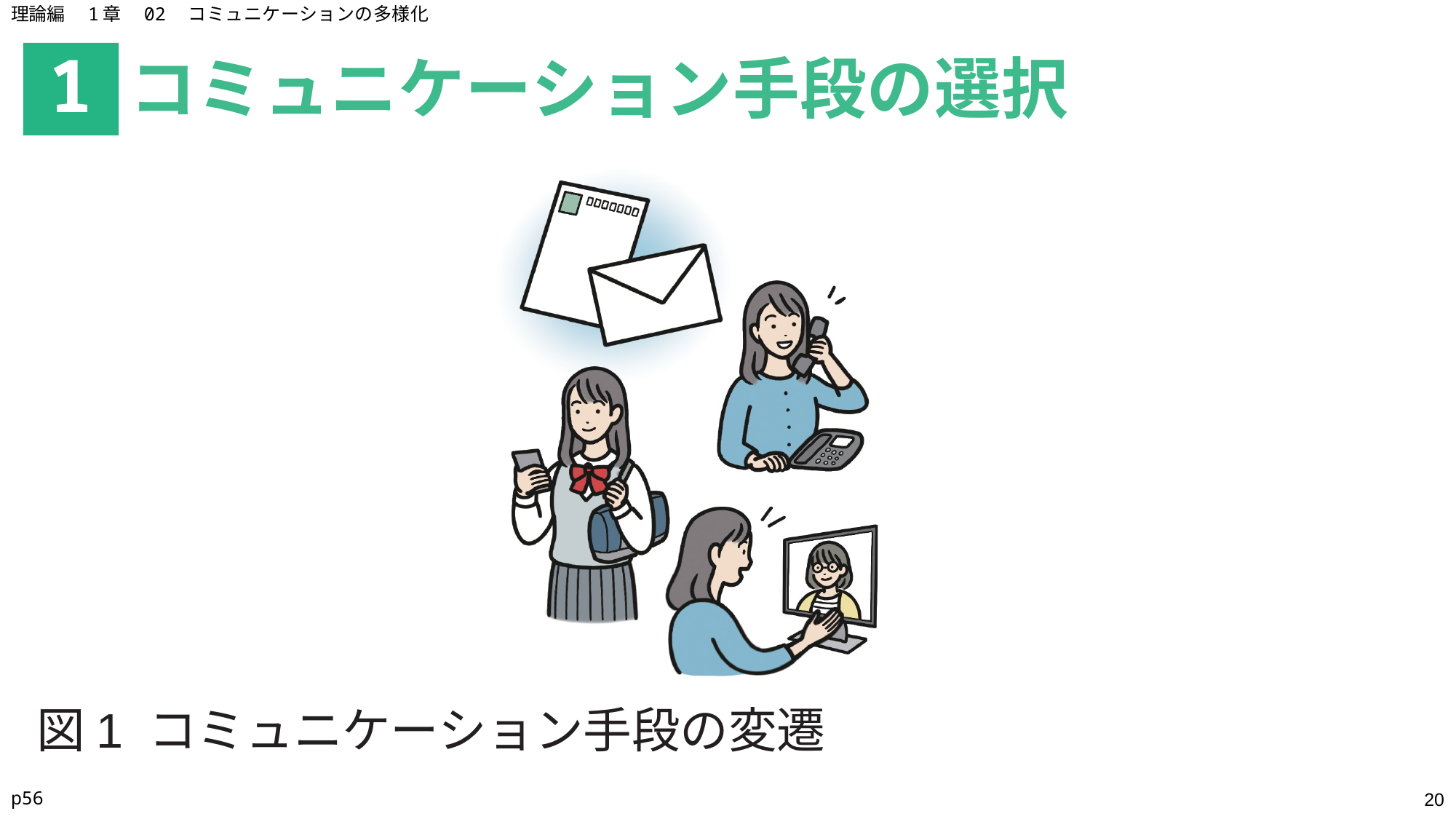

理論編　1章　02　コミュニケーションの多様化
コミュニケーション手段の選択
1

図1 コミュニケーション手段の変遷

p56
20